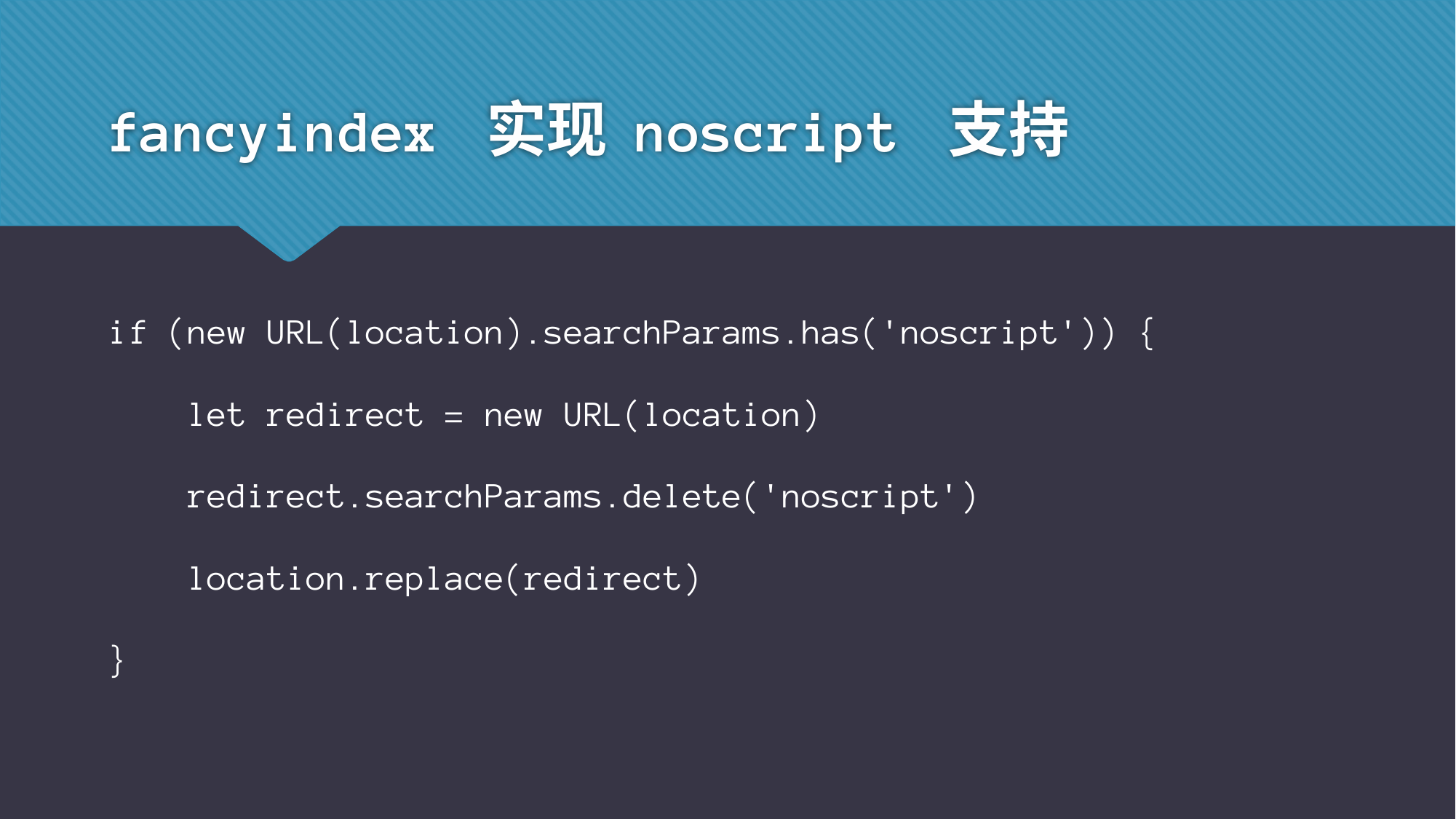

# fancyindex 实现 noscript 支持
if (new URL(location).searchParams.has('noscript')) {
    let redirect = new URL(location)
    redirect.searchParams.delete('noscript')
    location.replace(redirect)
}